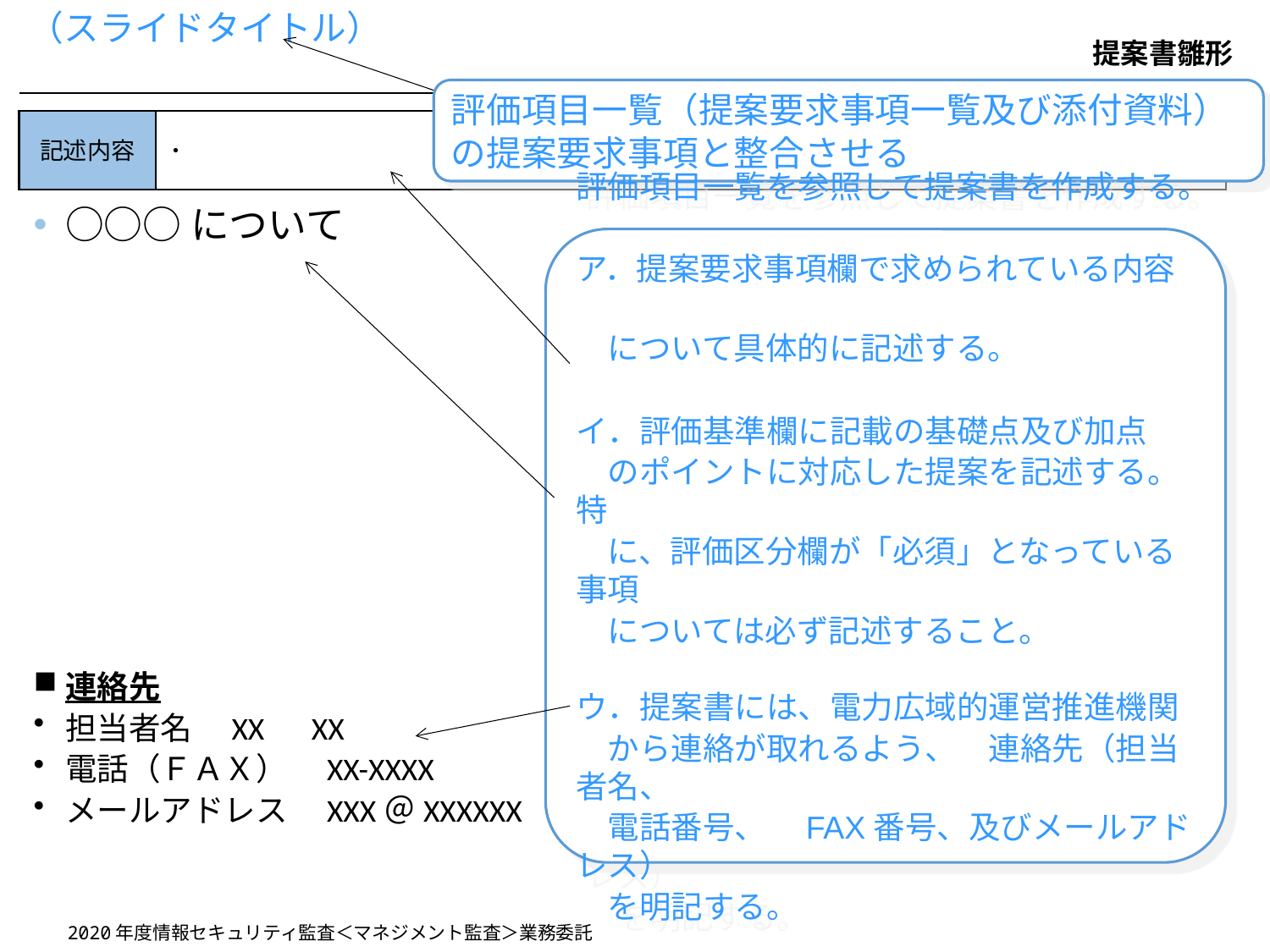

# （スライドタイトル）
提案書雛形
評価項目一覧（提案要求事項一覧及び添付資料）の提案要求事項と整合させる
記述内容
・
○○○について

連絡先
担当者名　XX　XX
電話（ＦＡＸ）　XX-XXXX
メールアドレス　XXX＠XXXXXX

評価項目一覧を参照して提案書を作成する。

ア．提案要求事項欄で求められている内容
　について具体的に記述する。

イ．評価基準欄に記載の基礎点及び加点
　のポイントに対応した提案を記述する。特
　に、評価区分欄が「必須」となっている事項
　については必ず記述すること。
ウ．提案書には、電力広域的運営推進機関
　から連絡が取れるよう、　連絡先（担当者名、
　電話番号、　FAX番号、及びメールアドレス）
　を明記する。